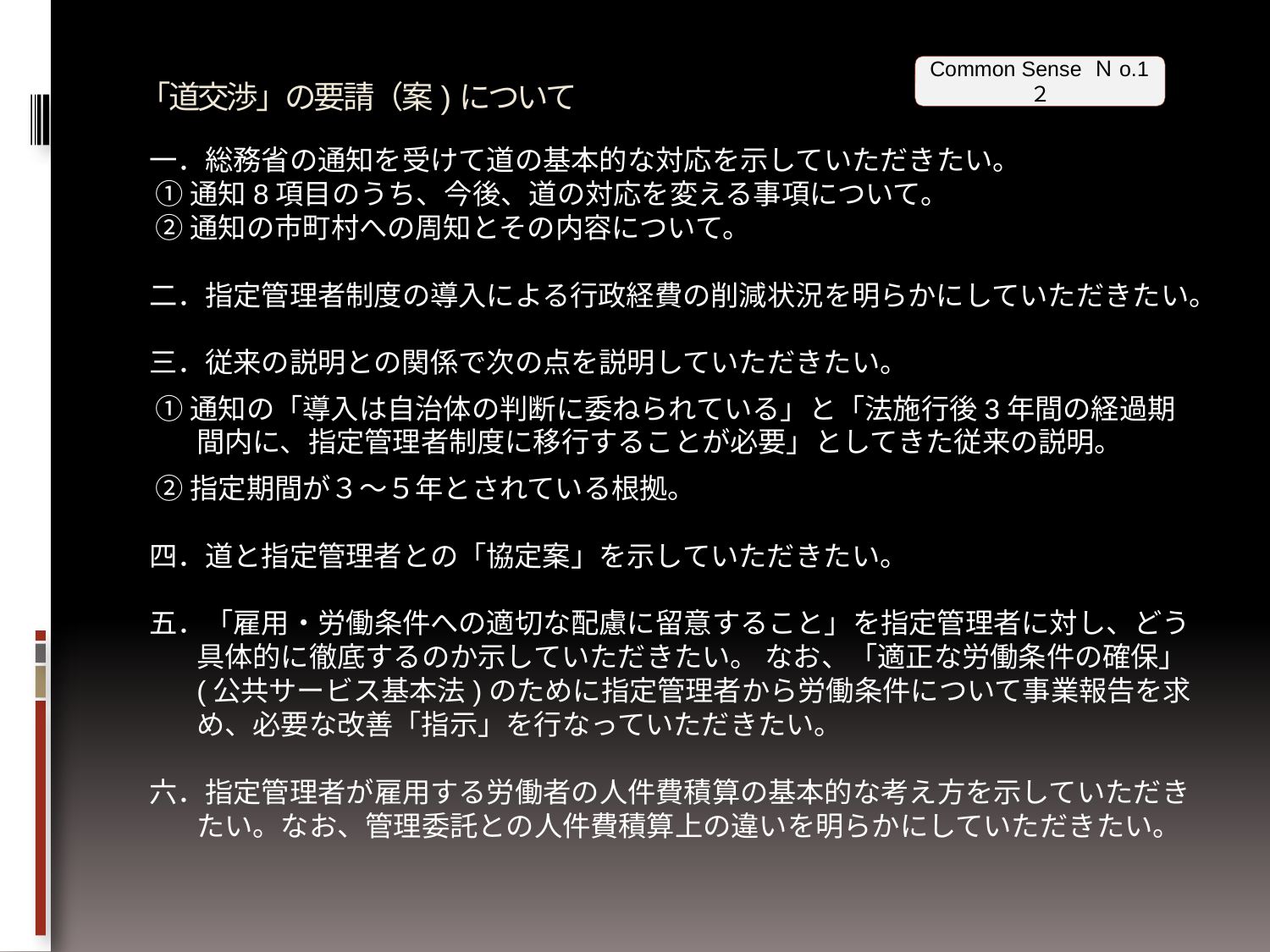

Common Sense Ｎo.1２
# 「道交渉」の要請（案)について
一．総務省の通知を受けて道の基本的な対応を示していただきたい。
 ①通知8項目のうち、今後、道の対応を変える事項について。
 ②通知の市町村への周知とその内容について。

二．指定管理者制度の導入による行政経費の削減状況を明らかにしていただきたい。

三．従来の説明との関係で次の点を説明していただきたい。
 ①通知の「導入は自治体の判断に委ねられている」と「法施行後3年間の経過期間内に、指定管理者制度に移行することが必要」としてきた従来の説明。
 ②指定期間が３～５年とされている根拠。

四．道と指定管理者との「協定案」を示していただきたい。

五．「雇用・労働条件への適切な配慮に留意すること」を指定管理者に対し、どう具体的に徹底するのか示していただきたい。 なお、「適正な労働条件の確保」(公共サービス基本法)のために指定管理者から労働条件について事業報告を求め、必要な改善「指示」を行なっていただきたい。

六．指定管理者が雇用する労働者の人件費積算の基本的な考え方を示していただきたい。なお、管理委託との人件費積算上の違いを明らかにしていただきたい。